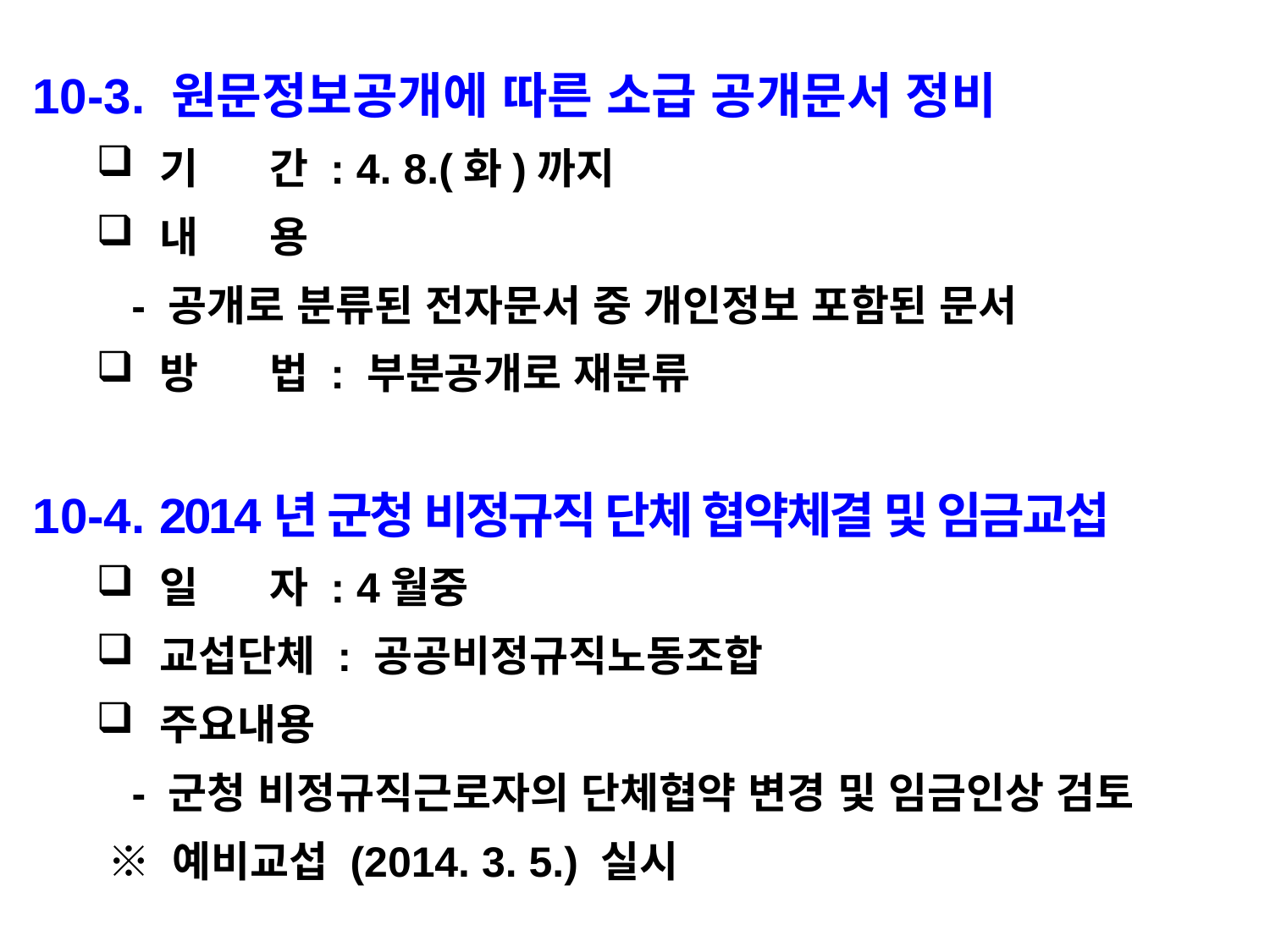

10-3. 원문정보공개에 따른 소급 공개문서 정비
기      간 : 4. 8.(화)까지
내      용
   - 공개로 분류된 전자문서 중 개인정보 포함된 문서
방      법 : 부분공개로 재분류
10-4. 2014년 군청 비정규직 단체 협약체결 및 임금교섭
일      자 : 4월중
교섭단체 : 공공비정규직노동조합
주요내용
   - 군청 비정규직근로자의 단체협약 변경 및 임금인상 검토
 ※ 예비교섭 (2014. 3. 5.) 실시